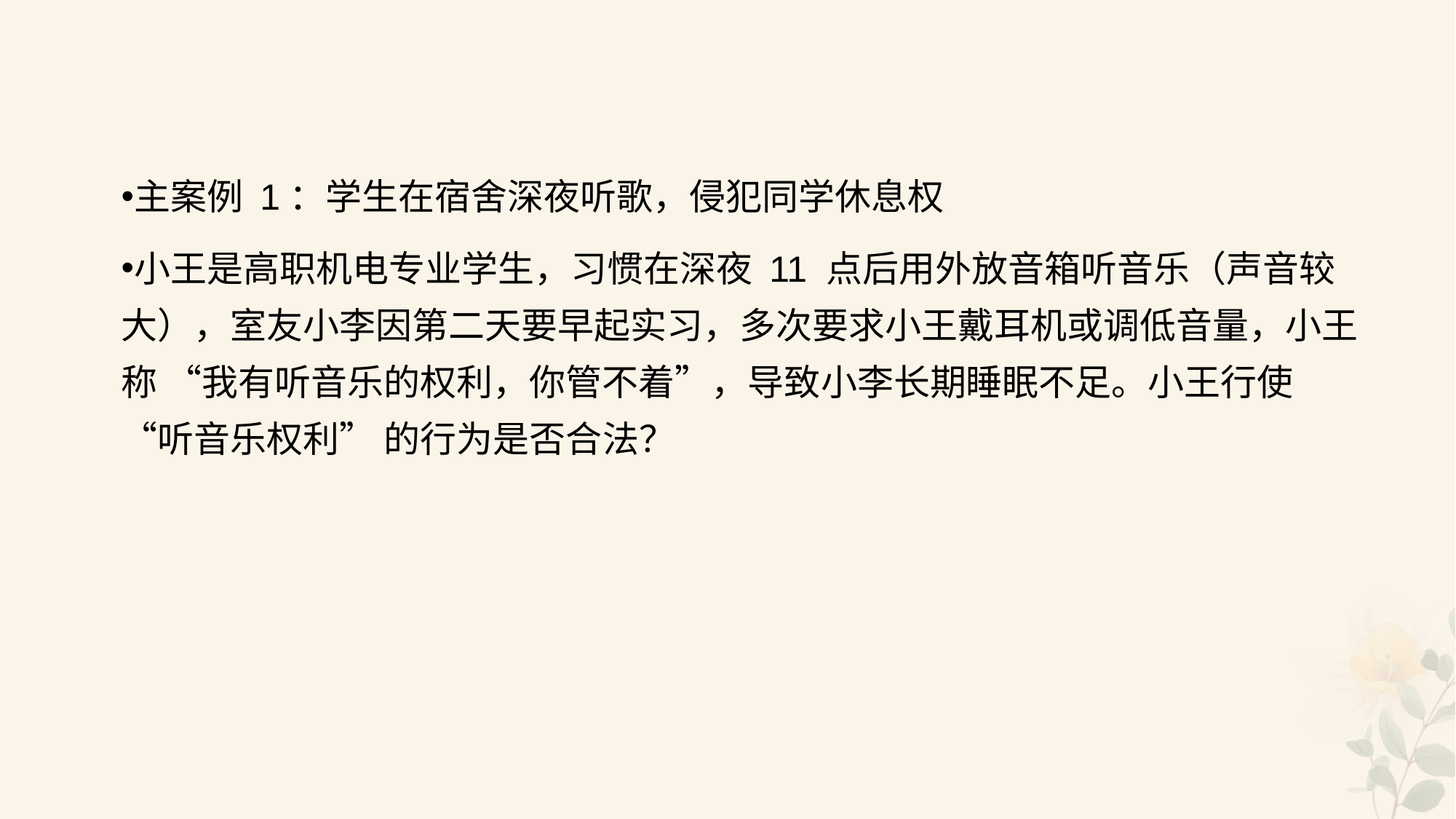

#
主案例 1：学生在宿舍深夜听歌，侵犯同学休息权
小王是高职机电专业学生，习惯在深夜 11 点后用外放音箱听音乐（声音较大），室友小李因第二天要早起实习，多次要求小王戴耳机或调低音量，小王称 “我有听音乐的权利，你管不着”，导致小李长期睡眠不足。小王行使 “听音乐权利” 的行为是否合法？